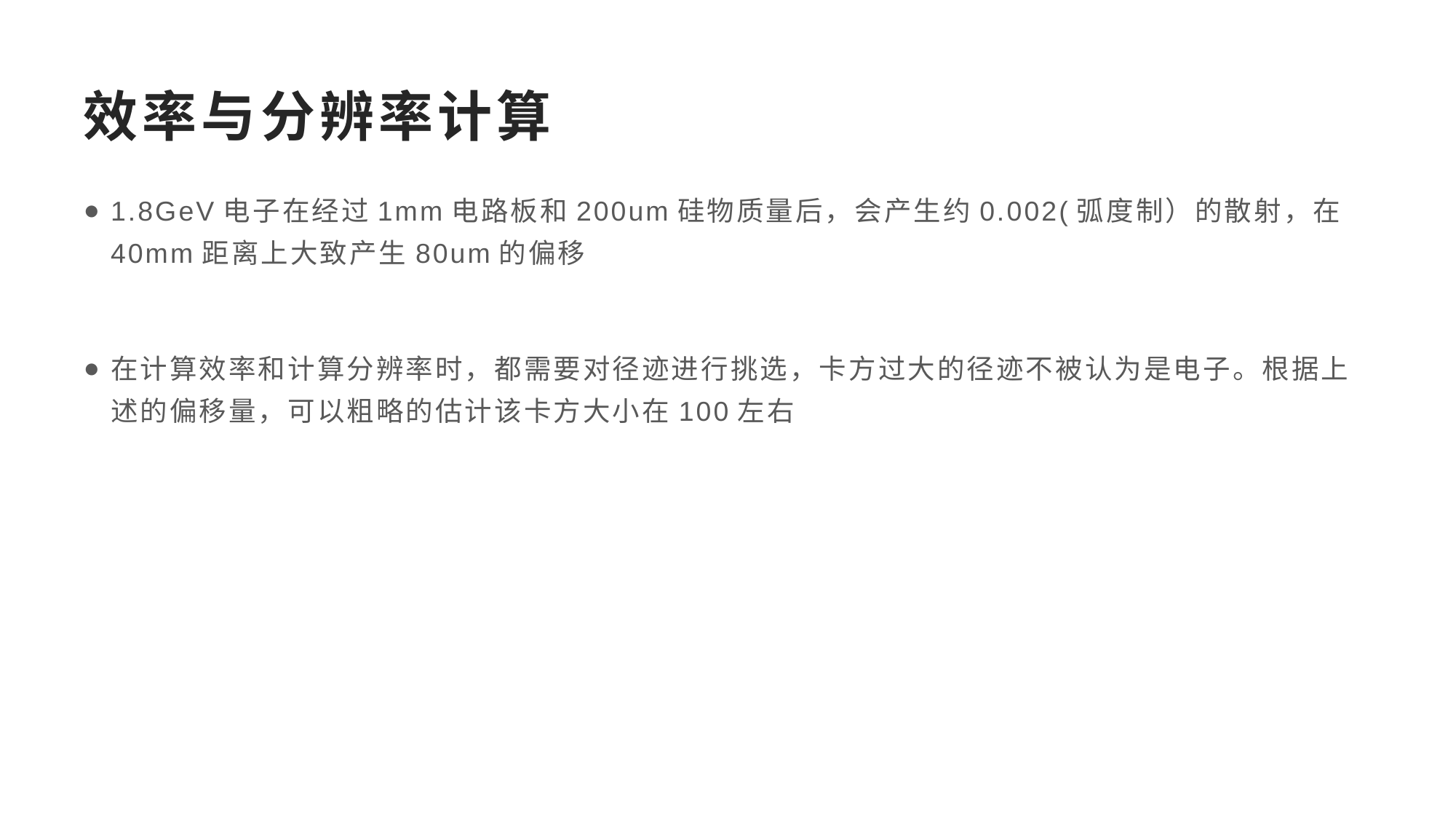

# 效率与分辨率计算
1.8GeV电子在经过1mm电路板和200um硅物质量后，会产生约0.002(弧度制）的散射，在40mm距离上大致产生80um的偏移

在计算效率和计算分辨率时，都需要对径迹进行挑选，卡方过大的径迹不被认为是电子。根据上述的偏移量，可以粗略的估计该卡方大小在100左右